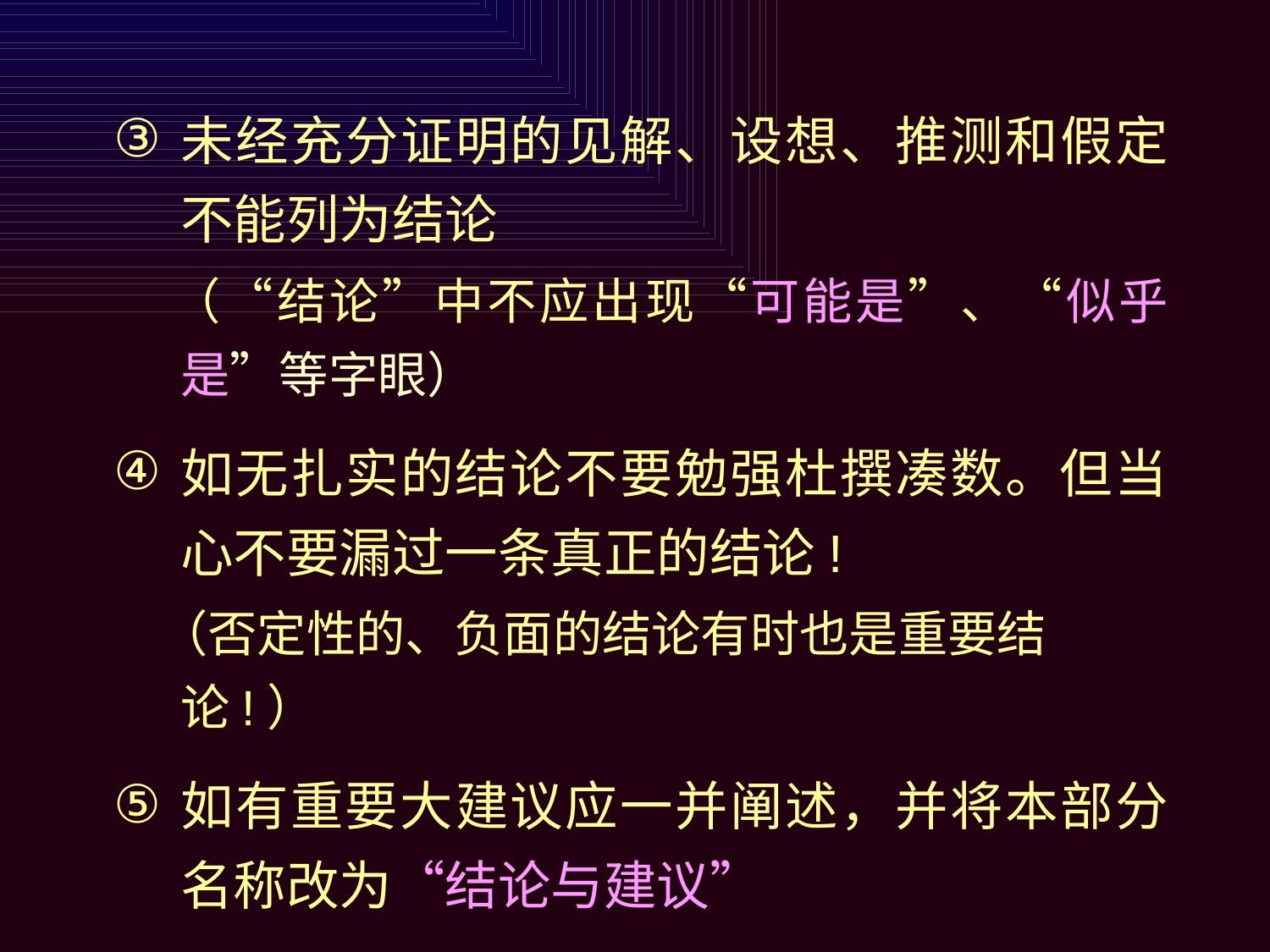

未经充分证明的见解、设想、推测和假定不能列为结论
   （“结论”中不应出现“可能是”、“似乎是”等字眼）
如无扎实的结论不要勉强杜撰凑数。但当心不要漏过一条真正的结论!
   （否定性的、负面的结论有时也是重要结论!）
如有重要大建议应一并阐述，并将本部分名称改为“结论与建议”